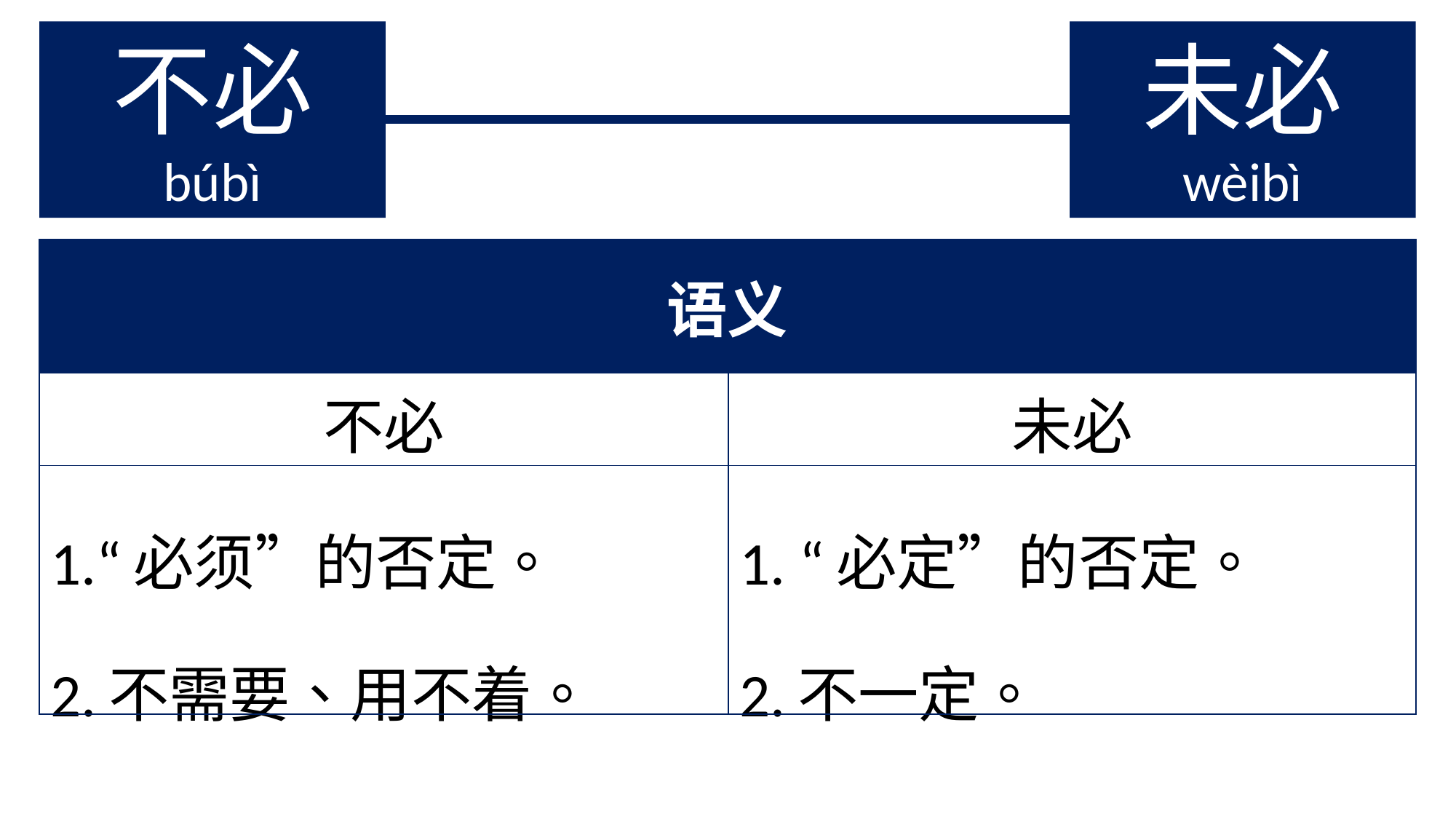

不必
búbì
未必
wèibì
| 语义 |  |
| --- | --- |
| 不必 | 未必 |
| 1.“必须”的否定。 2.不需要、用不着。 | 1. “必定”的否定。 2.不一定。 |